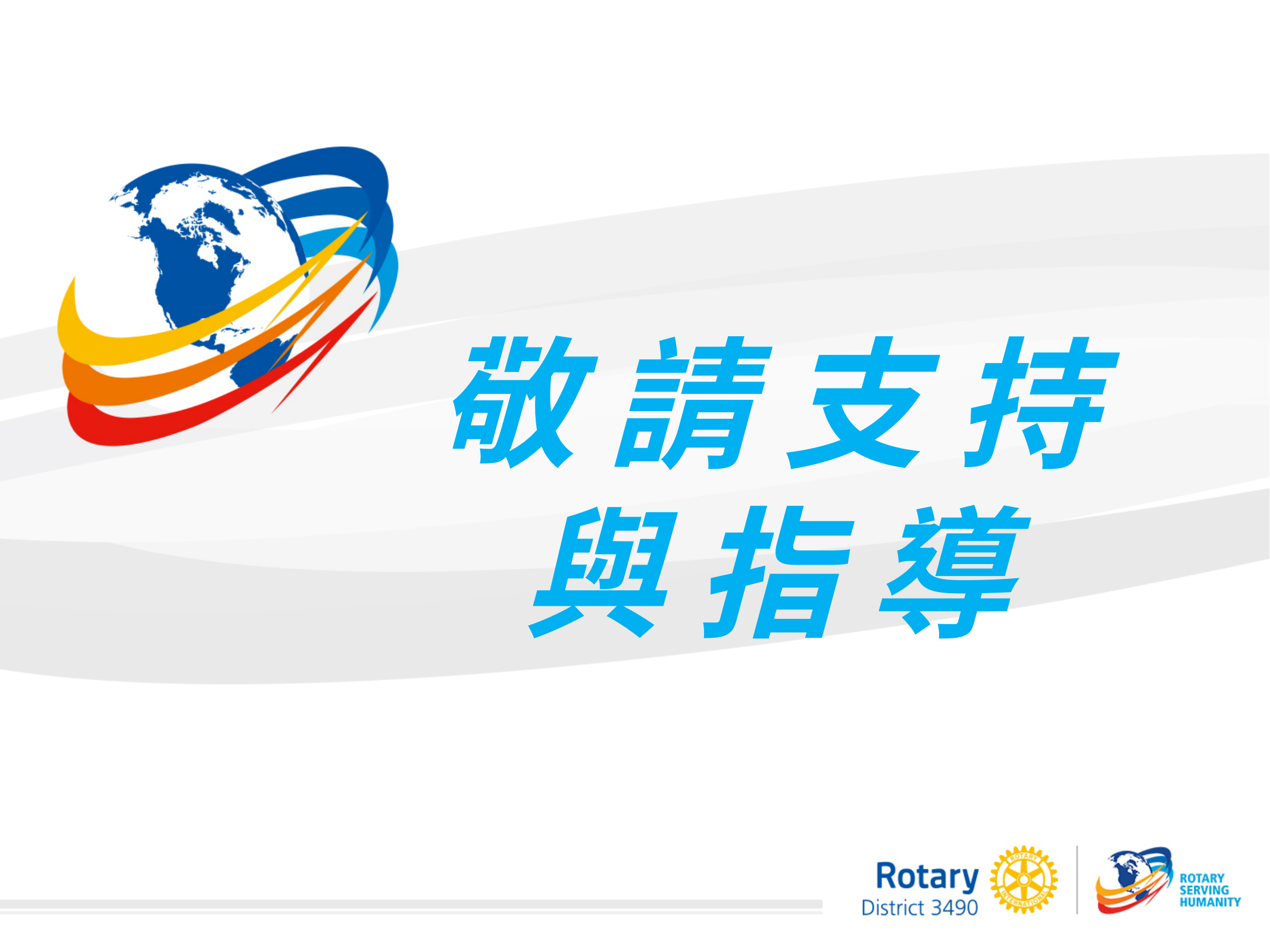

敬 請 支 持
與 指 導